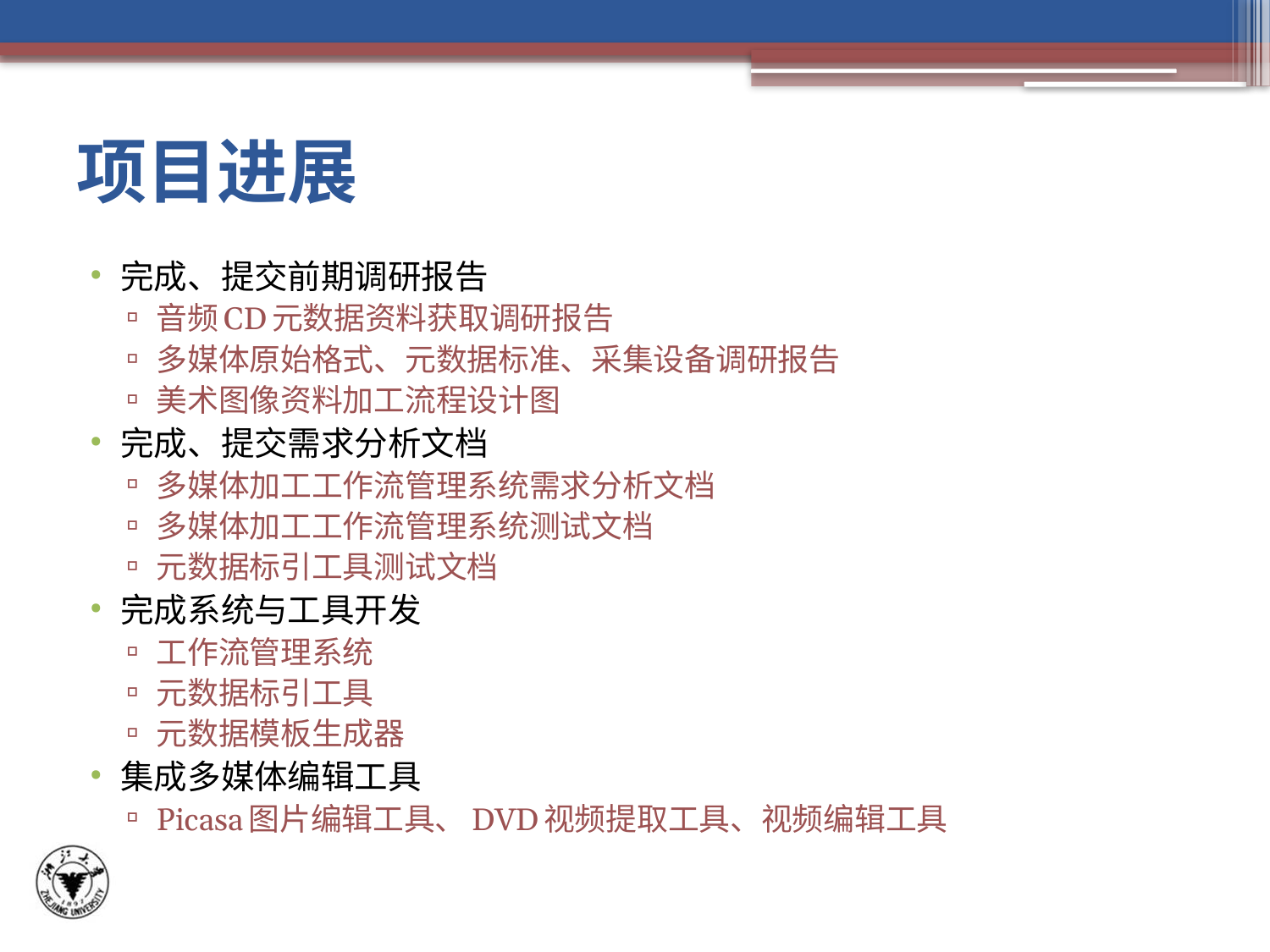

# 项目进展
完成、提交前期调研报告
音频CD元数据资料获取调研报告
多媒体原始格式、元数据标准、采集设备调研报告
美术图像资料加工流程设计图
完成、提交需求分析文档
多媒体加工工作流管理系统需求分析文档
多媒体加工工作流管理系统测试文档
元数据标引工具测试文档
完成系统与工具开发
工作流管理系统
元数据标引工具
元数据模板生成器
集成多媒体编辑工具
Picasa图片编辑工具、DVD视频提取工具、视频编辑工具